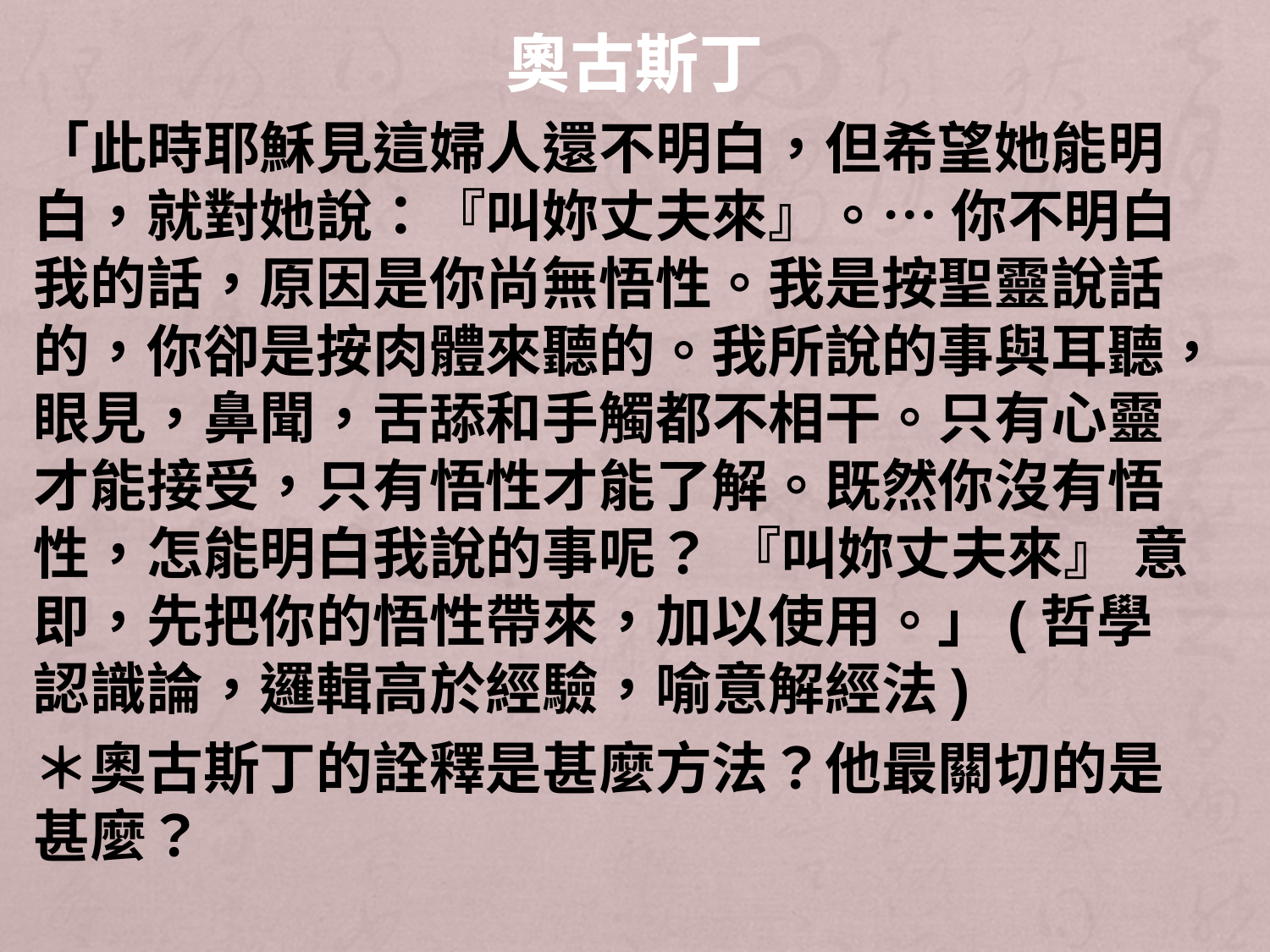

# 奧古斯丁
「此時耶穌見這婦人還不明白，但希望她能明白，就對她說：『叫妳丈夫來』。… 你不明白我的話，原因是你尚無悟性。我是按聖靈說話的，你卻是按肉體來聽的。我所說的事與耳聽，眼見，鼻聞，舌舔和手觸都不相干。只有心靈才能接受，只有悟性才能了解。既然你沒有悟性，怎能明白我說的事呢？ 『叫妳丈夫來』 意即，先把你的悟性帶來，加以使用。」(哲學認識論，邏輯高於經驗，喻意解經法)
＊奧古斯丁的詮釋是甚麼方法？他最關切的是甚麼？